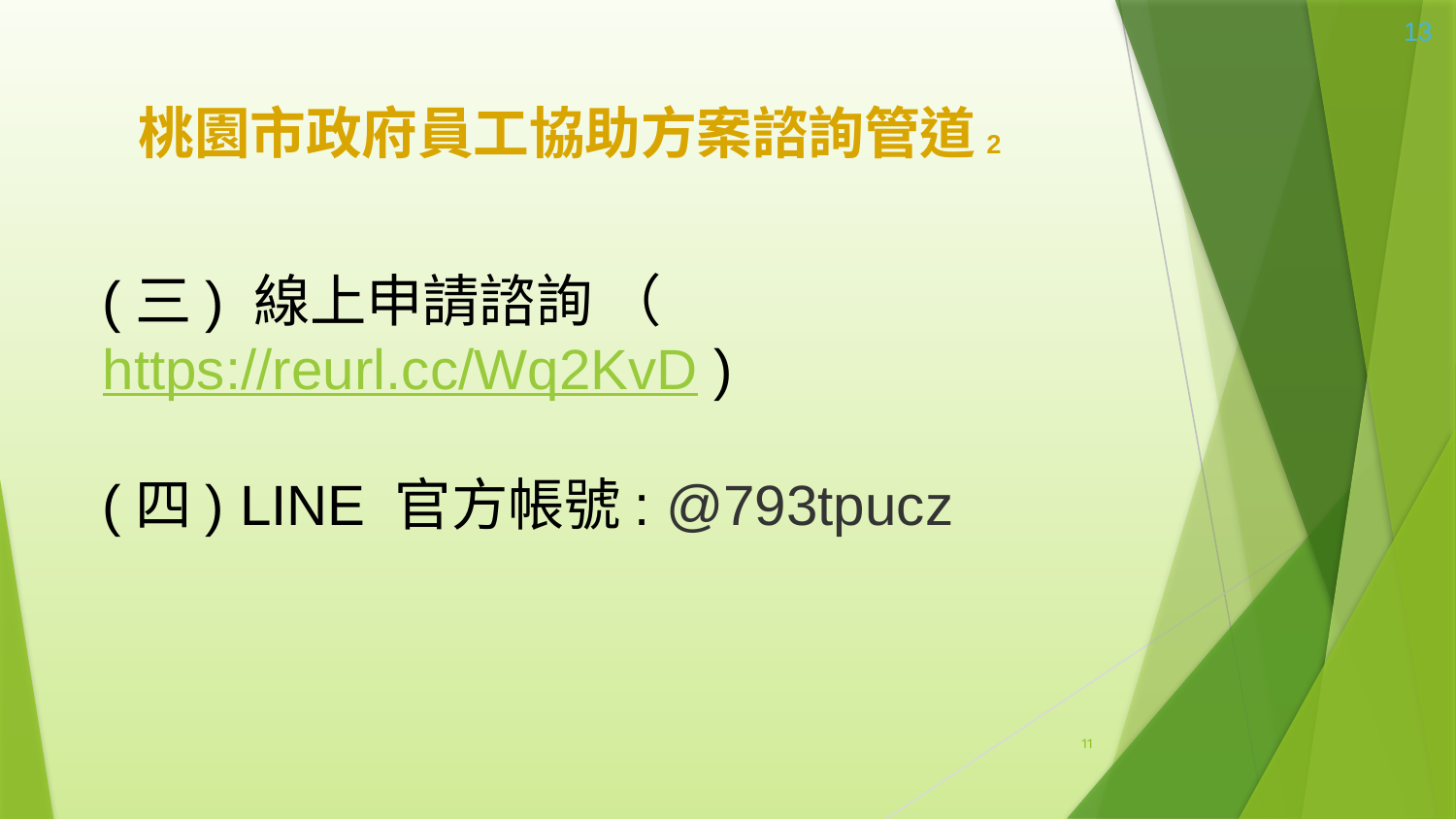

13
桃園市政府員工協助方案諮詢管道2
(三) 線上申請諮詢 （https://reurl.cc/Wq2KvD )

(四) LINE 官方帳號: @793tpucz
11